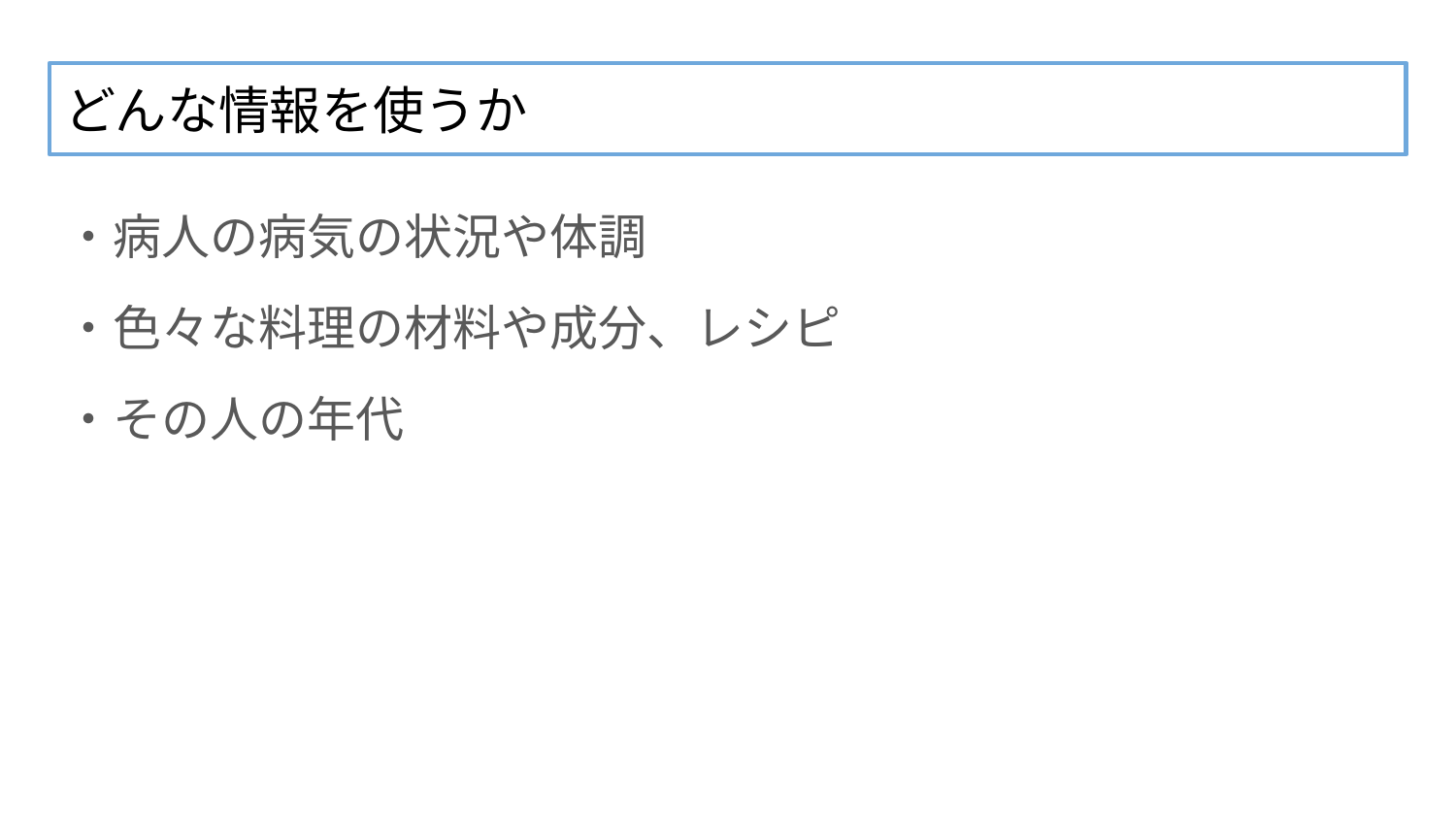

# どんな情報を使うか
・病人の病気の状況や体調
・色々な料理の材料や成分、レシピ
・その人の年代